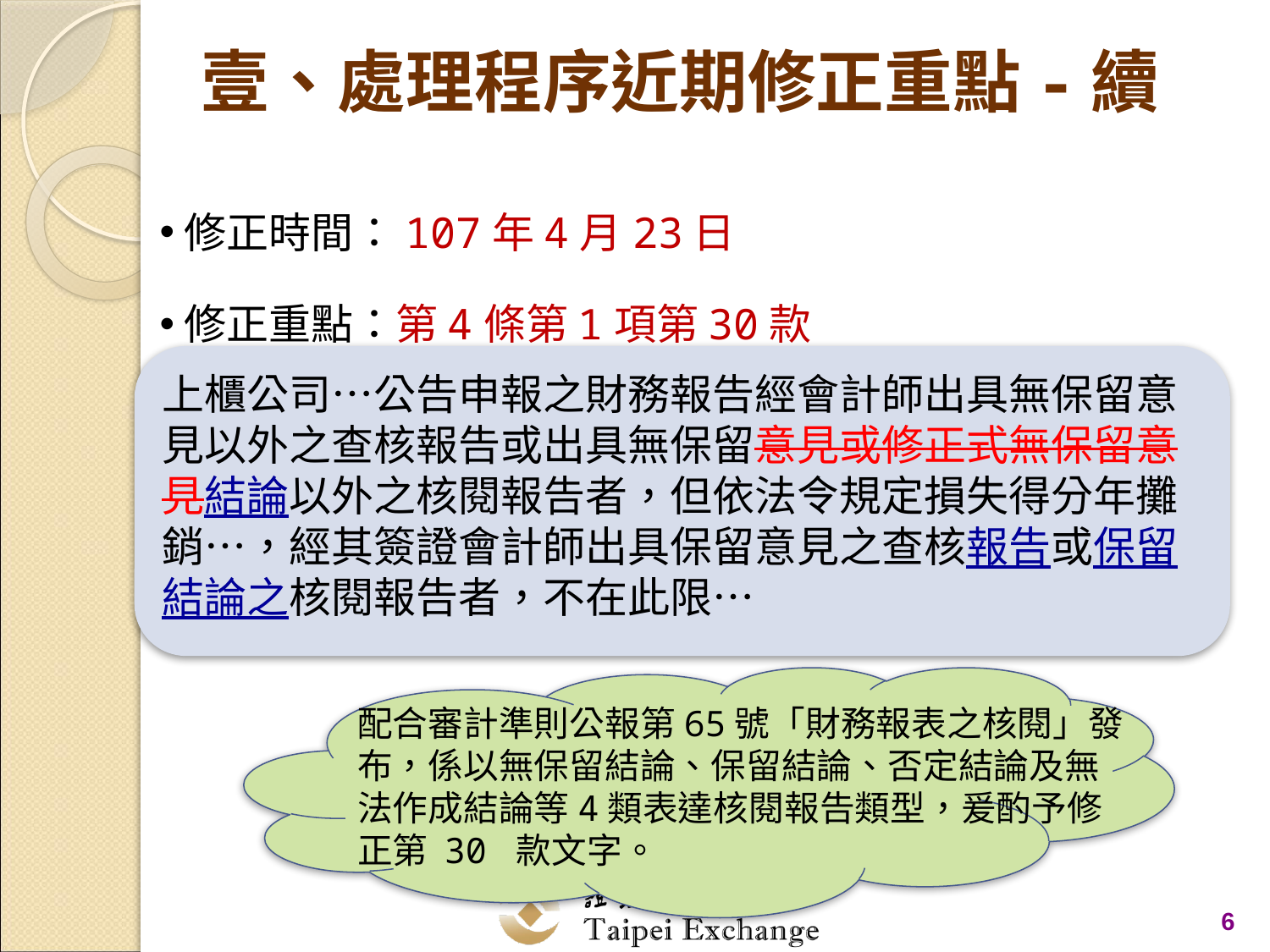

# 壹、處理程序近期修正重點-續
修正時間：107年4月23日
修正重點：第4條第1項第30款
上櫃公司…公告申報之財務報告經會計師出具無保留意見以外之查核報告或出具無保留意見或修正式無保留意見結論以外之核閱報告者，但依法令規定損失得分年攤銷…，經其簽證會計師出具保留意見之查核報告或保留結論之核閱報告者，不在此限…

配合審計準則公報第65號「財務報表之核閱」發布，係以無保留結論、保留結論、否定結論及無法作成結論等4類表達核閱報告類型，爰酌予修正第 30 款文字。
6